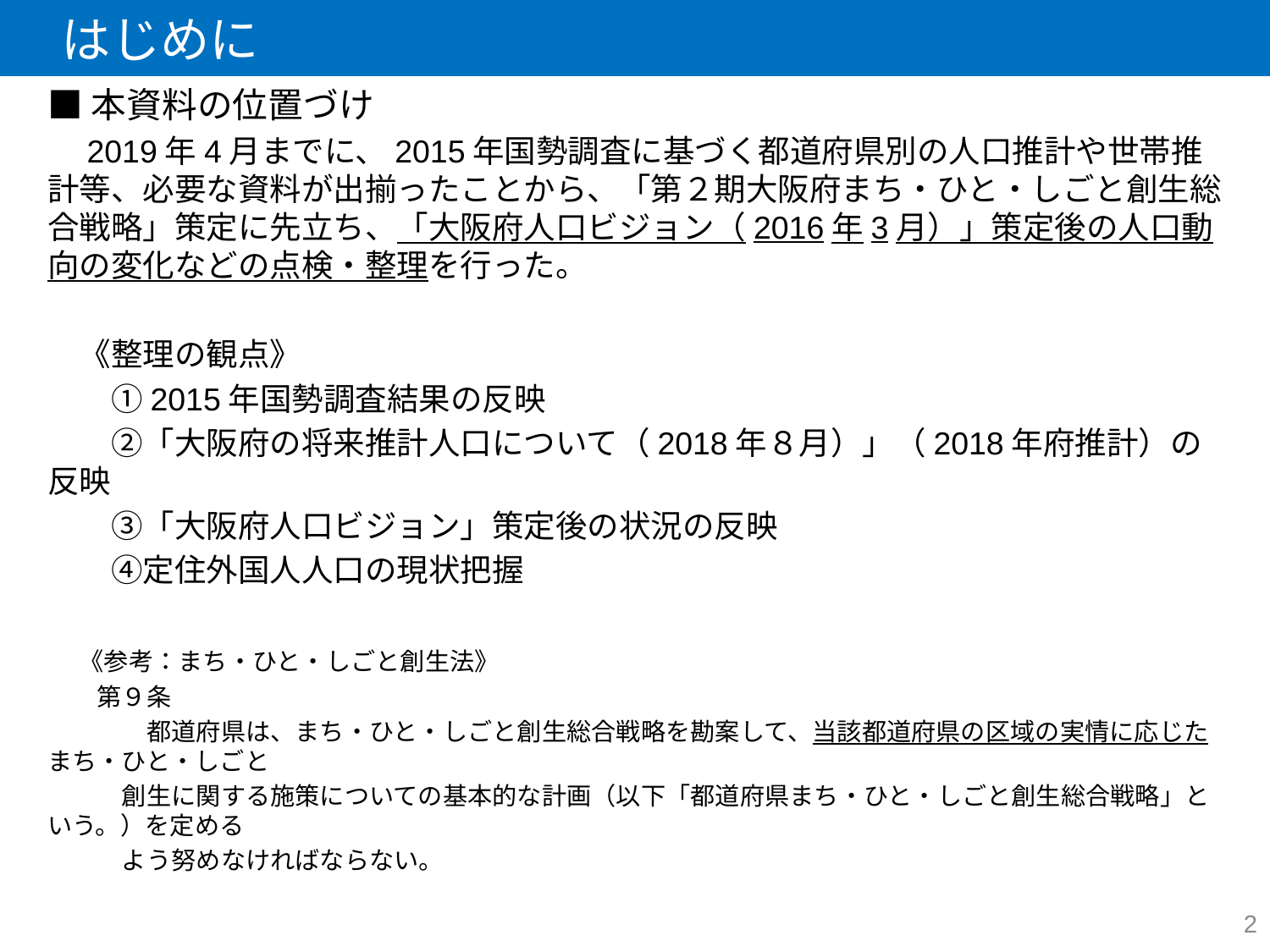

はじめに
■本資料の位置づけ
　2019年4月までに、2015年国勢調査に基づく都道府県別の人口推計や世帯推計等、必要な資料が出揃ったことから、「第２期大阪府まち・ひと・しごと創生総合戦略」策定に先立ち、「大阪府人口ビジョン（2016年3月）」策定後の人口動向の変化などの点検・整理を行った。

　《整理の観点》
　　①2015年国勢調査結果の反映
　　②「大阪府の将来推計人口について（2018年８月）」（2018年府推計）の反映
　　③「大阪府人口ビジョン」策定後の状況の反映
　　④定住外国人人口の現状把握

　《参考：まち・ひと・しごと創生法》
　　第９条
　　　　都道府県は、まち・ひと・しごと創生総合戦略を勘案して、当該都道府県の区域の実情に応じたまち・ひと・しごと
　　　創生に関する施策についての基本的な計画（以下「都道府県まち・ひと・しごと創生総合戦略」という。）を定める
　　　よう努めなければならない。

2